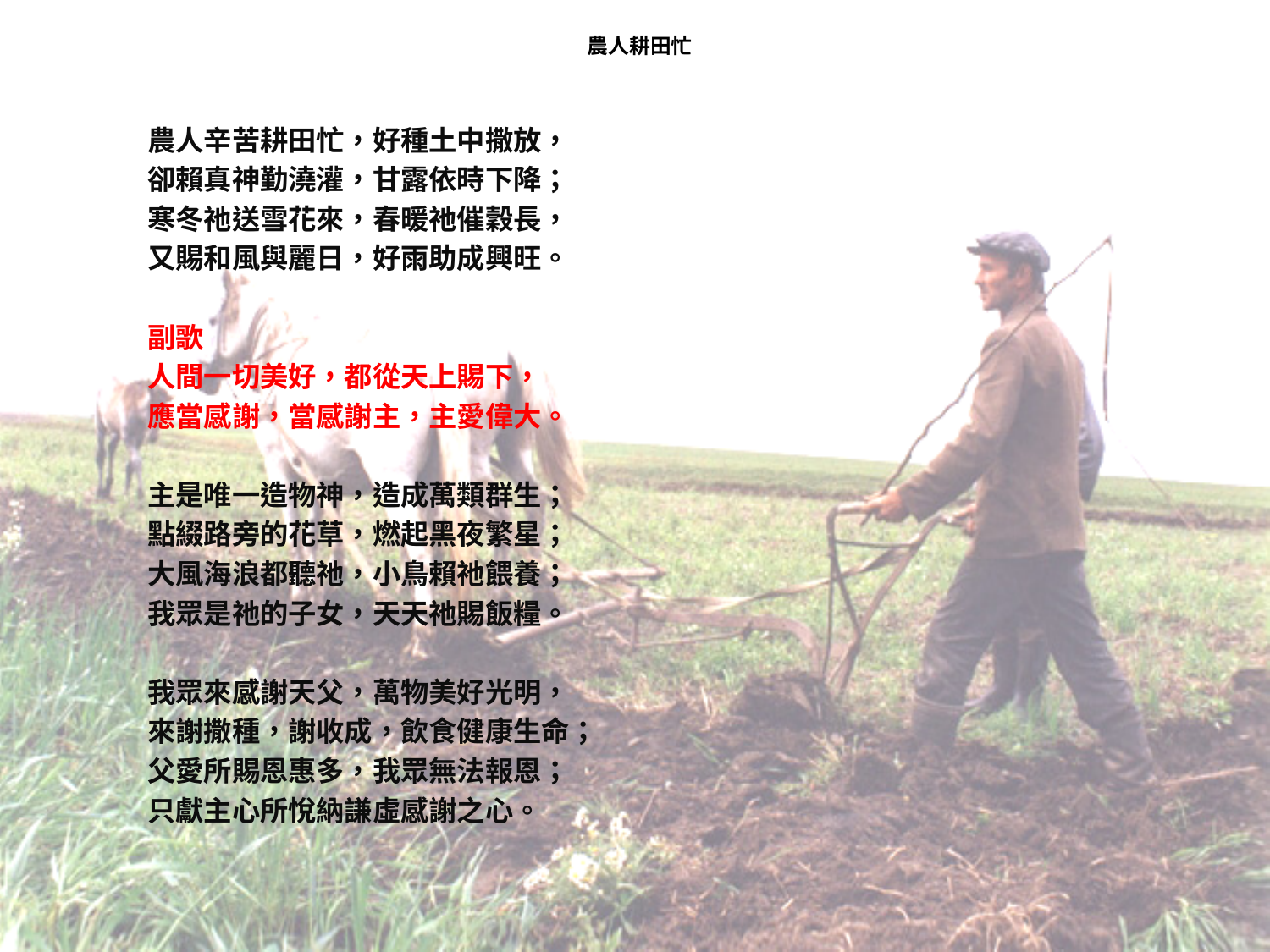

# 農人耕田忙
農人辛苦耕田忙，好種土中撒放，
卻賴真神勤澆灌，甘露依時下降；
寒冬祂送雪花來，春暖祂催穀長，
又賜和風與麗日，好雨助成興旺。

副歌
人間一切美好，都從天上賜下，
應當感謝，當感謝主，主愛偉大。

主是唯一造物神，造成萬類群生；
點綴路旁的花草，燃起黑夜繁星；
大風海浪都聽祂，小鳥賴祂餵養；
我眾是祂的子女，天天祂賜飯糧。

我眾來感謝天父，萬物美好光明，
來謝撒種，謝收成，飲食健康生命；
父愛所賜恩惠多，我眾無法報恩；
只獻主心所悅納謙虛感謝之心。